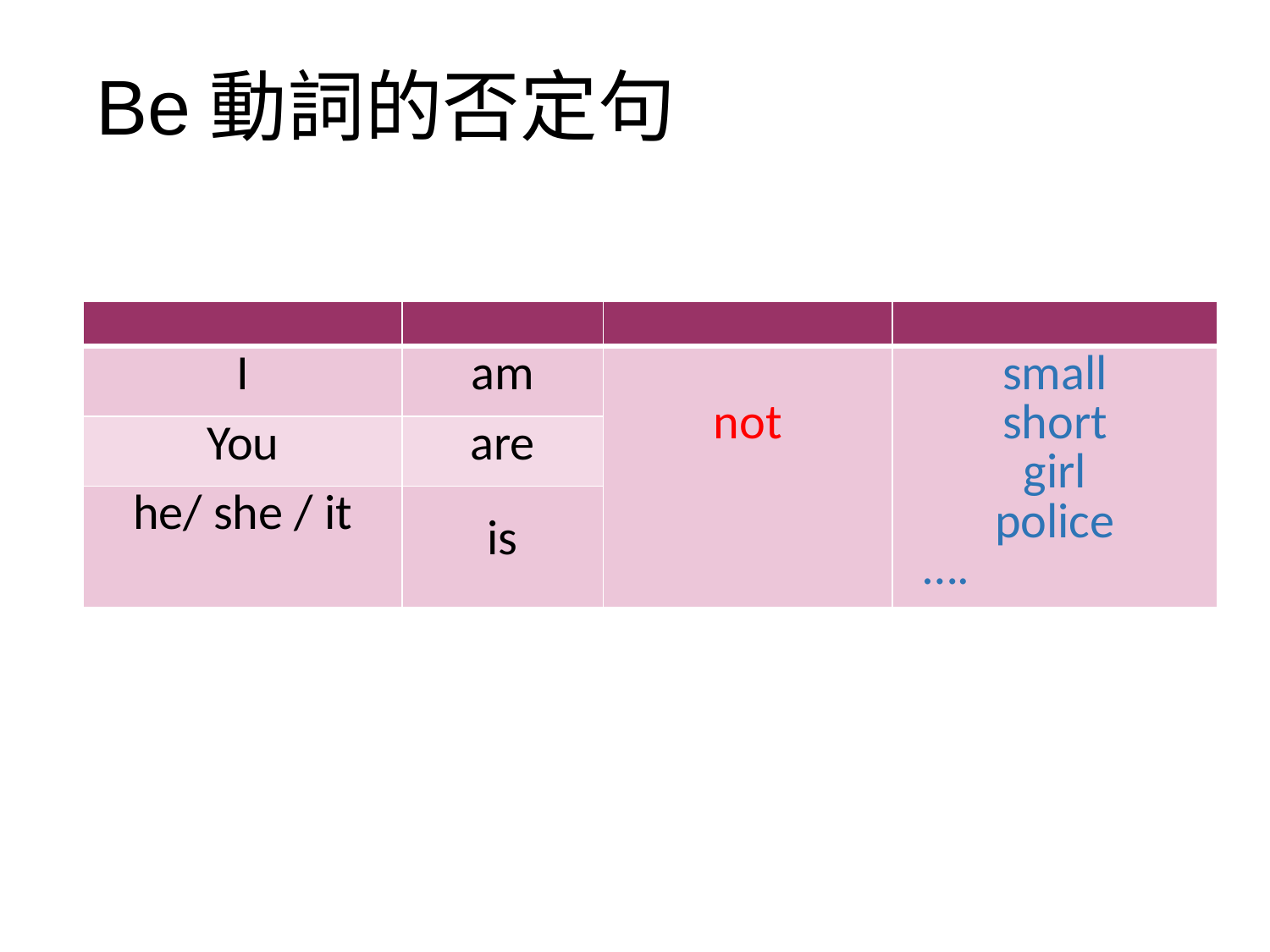

# Be動詞的否定句
|  |  |  |  |
| --- | --- | --- | --- |
| I | am | not | small short girl police |
| You | are |  |  |
| he/ she / it | is |  |  |
….